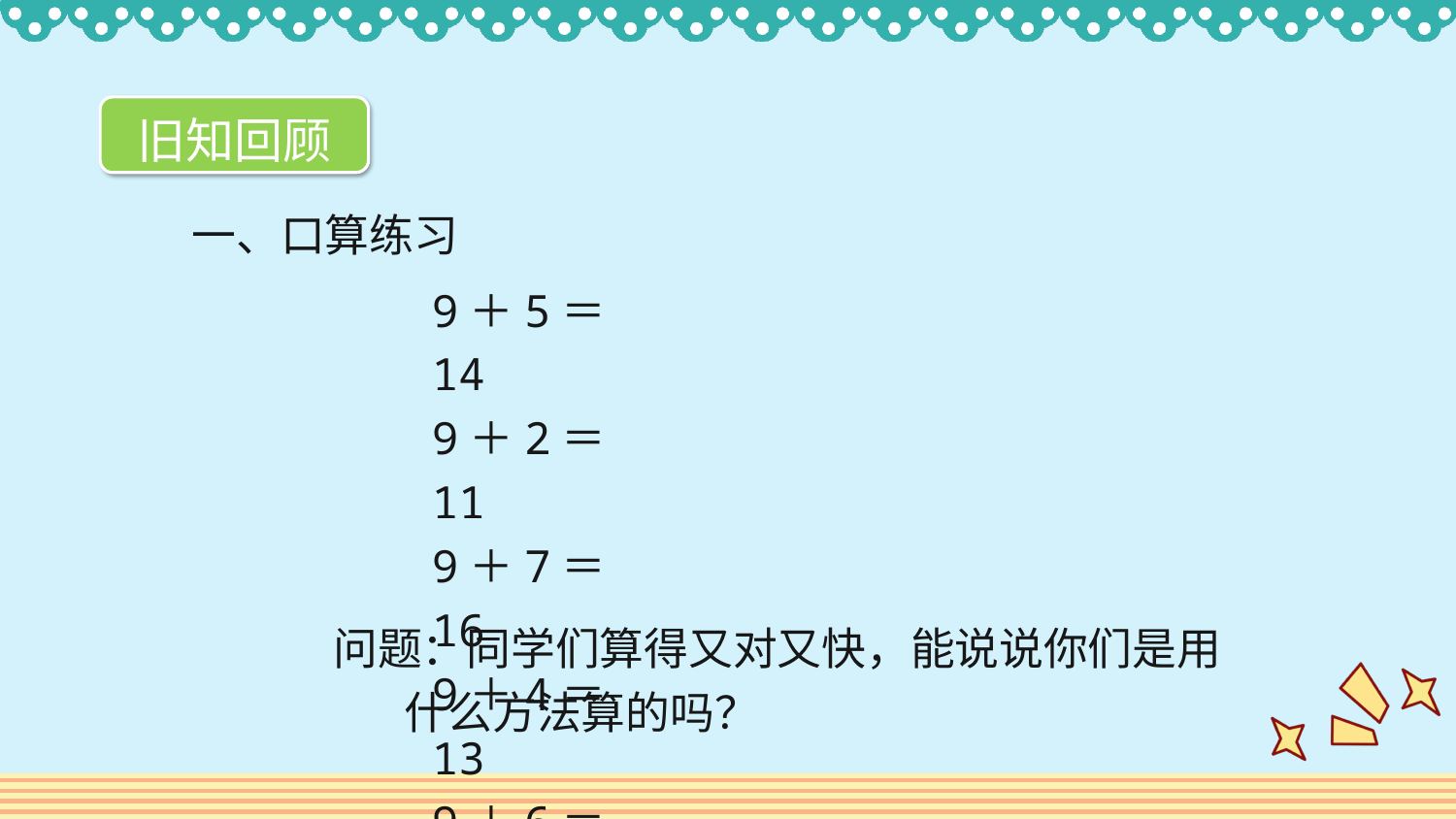

旧知回顾
一、口算练习
9＋5＝14
9＋2＝11
9＋7＝16
9＋4＝13
9＋6＝15
问题：同学们算得又对又快，能说说你们是用
      什么方法算的吗？